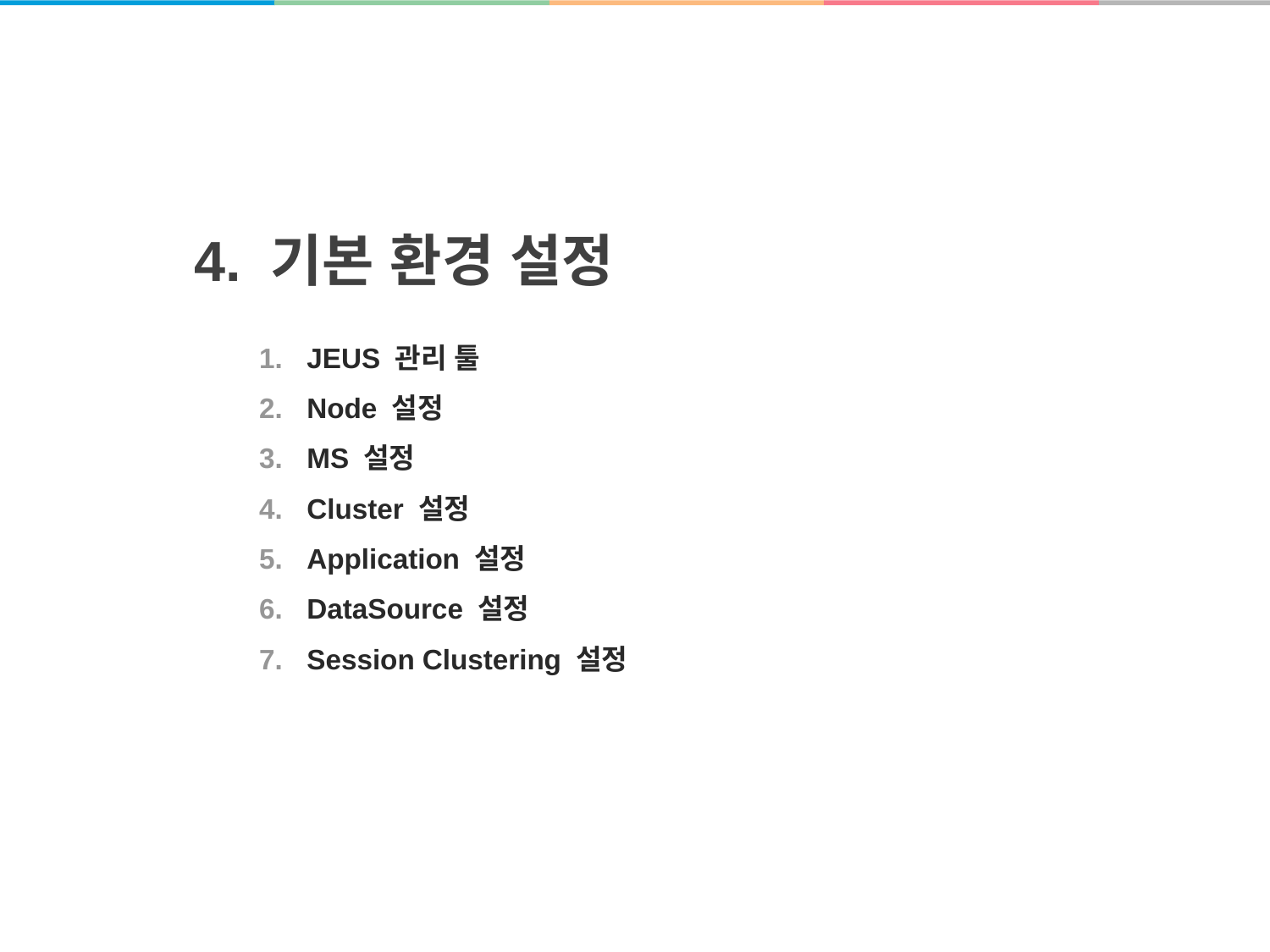

# 4. 기본 환경 설정
JEUS 관리 툴
Node 설정
MS 설정
Cluster 설정
Application 설정
DataSource 설정
Session Clustering 설정